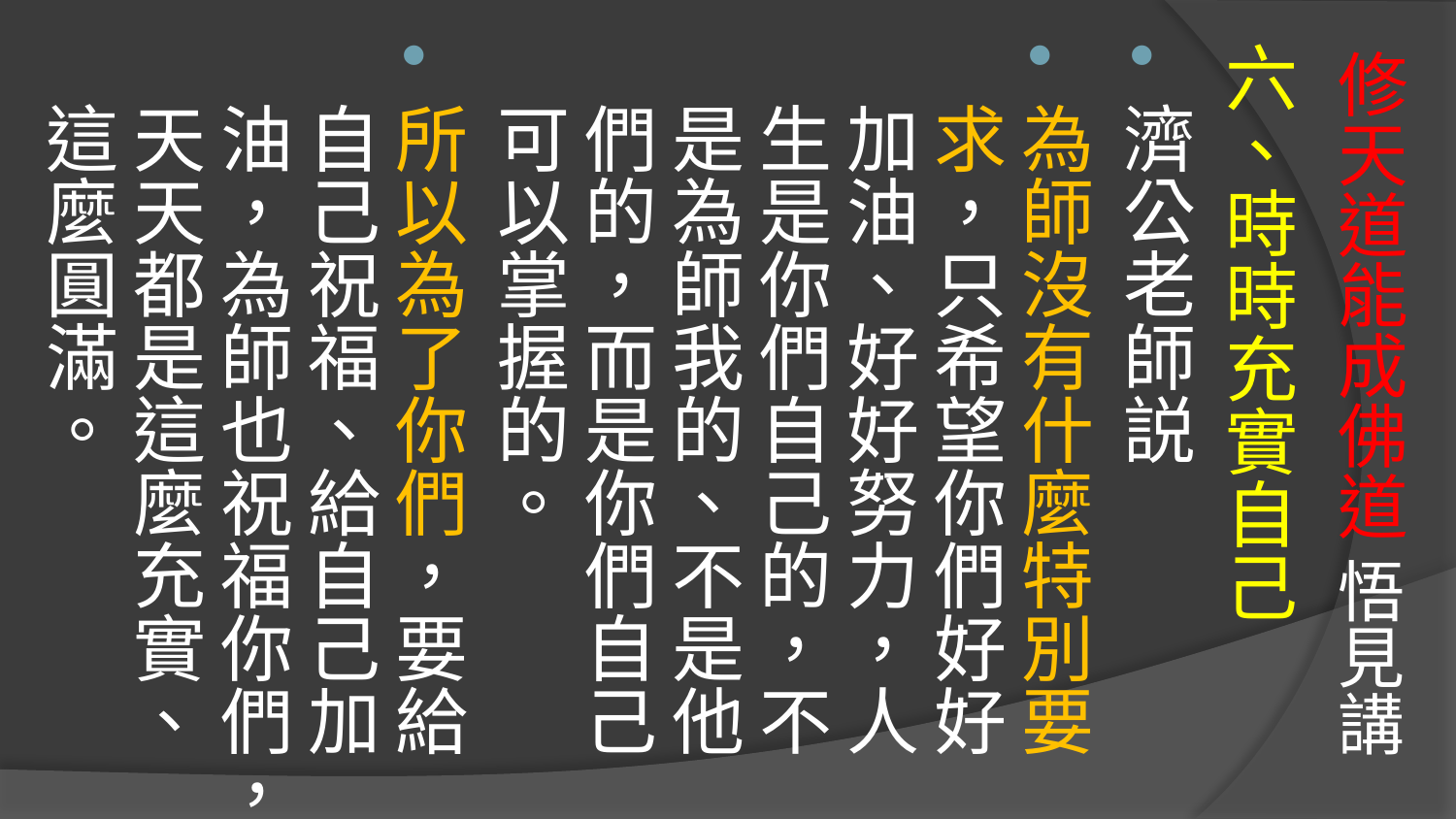

# 修天道能成佛道 悟見講
六、時時充實自己
濟公老師説
為師沒有什麼特別要求，只希望你們好好加油、好好努力，人生是你們自己的，不是為師我的、不是他們的，而是你們自己可以掌握的。
所以為了你們，要給自己祝福、給自己加油，為師也祝福你們，天天都是這麼充實、這麼圓滿。